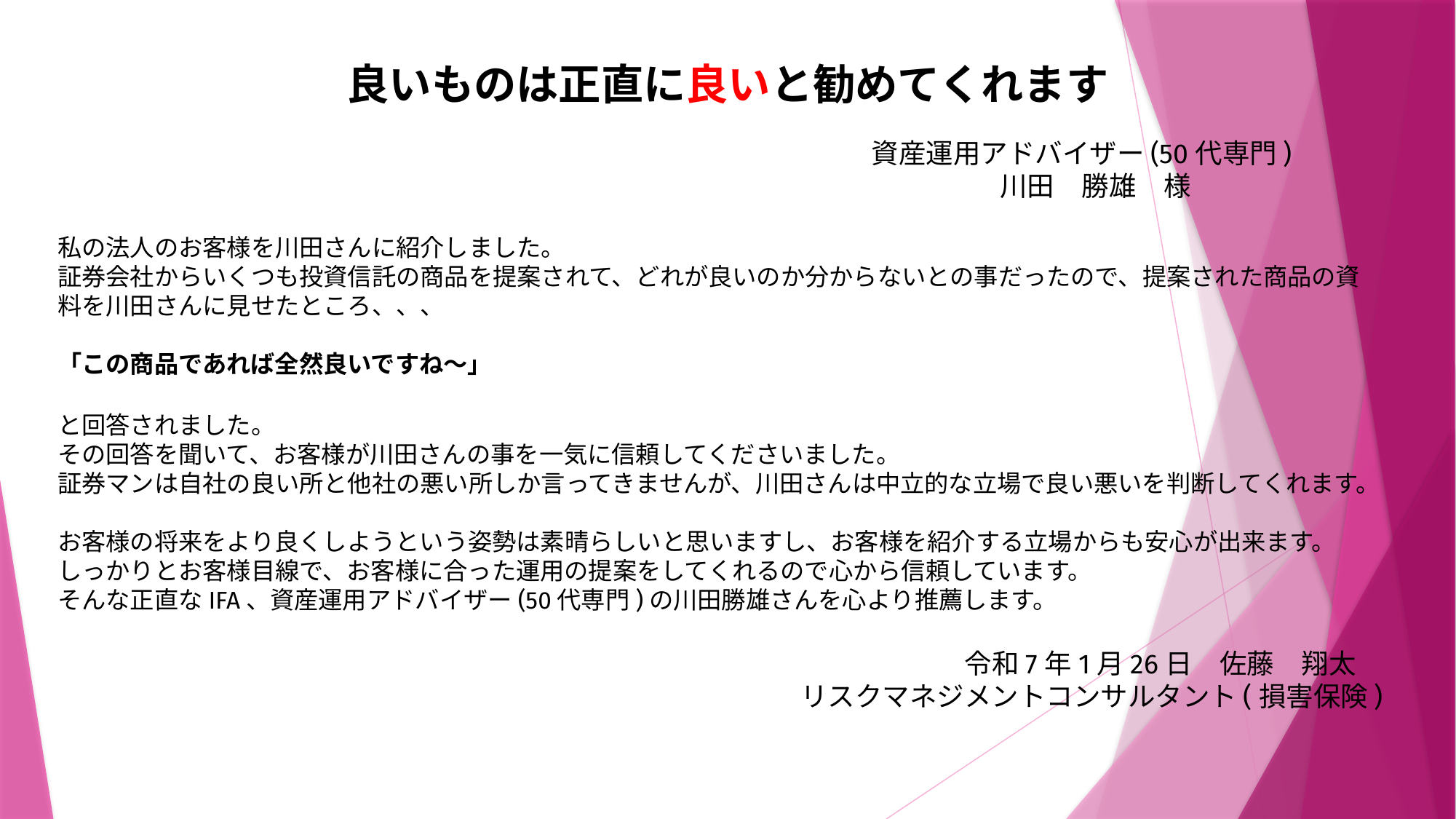

# 良いものは正直に良いと勧めてくれます
資産運用アドバイザー(50代専門)
　川田　勝雄　様
私の法人のお客様を川田さんに紹介しました。
証券会社からいくつも投資信託の商品を提案されて、どれが良いのか分からないとの事だったので、提案された商品の資料を川田さんに見せたところ、、、

「この商品であれば全然良いですね～」

と回答されました。
その回答を聞いて、お客様が川田さんの事を一気に信頼してくださいました。
証券マンは自社の良い所と他社の悪い所しか言ってきませんが、川田さんは中立的な立場で良い悪いを判断してくれます。

お客様の将来をより良くしようという姿勢は素晴らしいと思いますし、お客様を紹介する立場からも安心が出来ます。
しっかりとお客様目線で、お客様に合った運用の提案をしてくれるので心から信頼しています。
そんな正直なIFA、資産運用アドバイザー(50代専門)の川田勝雄さんを心より推薦します。

　　　　　　　　　　　　　　　　　　令和7年1月26日　佐藤　翔太
リスクマネジメントコンサルタント(損害保険)